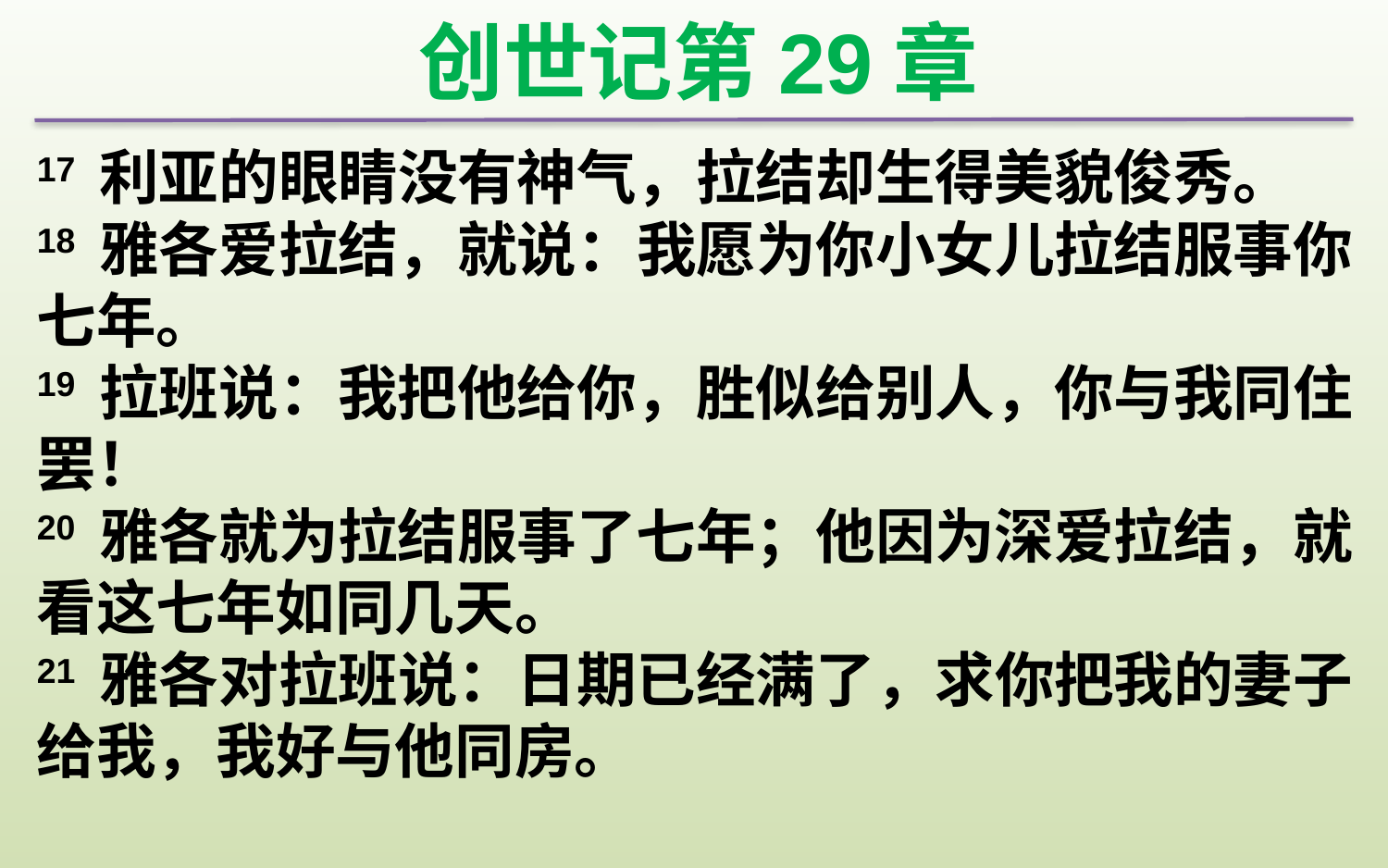

创世记第29章
17 利亚的眼睛没有神气，拉结却生得美貌俊秀。
18 雅各爱拉结，就说：我愿为你小女儿拉结服事你七年。
19 拉班说：我把他给你，胜似给别人，你与我同住罢！
20 雅各就为拉结服事了七年；他因为深爱拉结，就看这七年如同几天。
21 雅各对拉班说：日期已经满了，求你把我的妻子给我，我好与他同房。